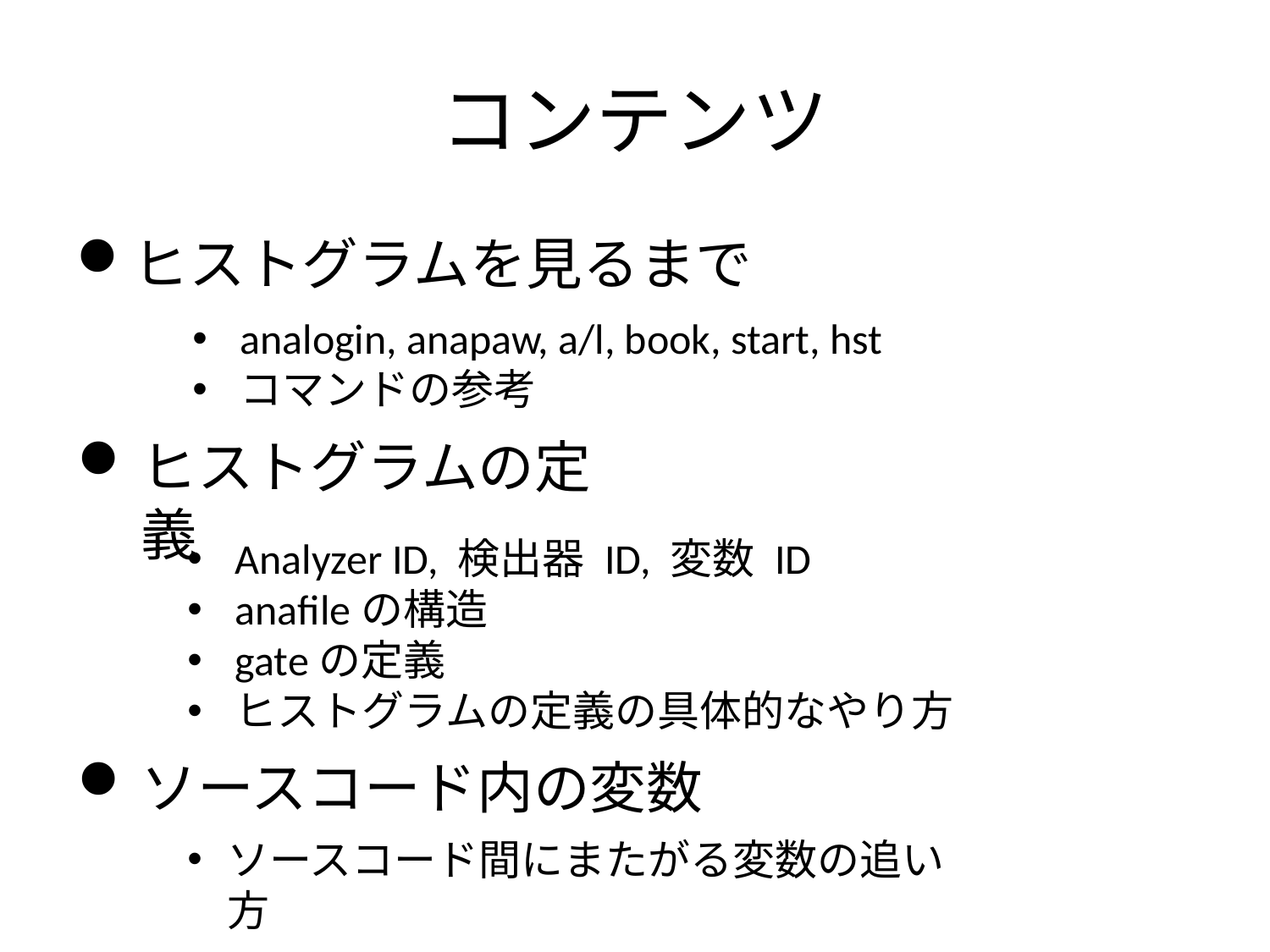

# コンテンツ
ヒストグラムを見るまで
analogin, anapaw, a/l, book, start, hst
コマンドの参考
ヒストグラムの定義
Analyzer ID, 検出器 ID, 変数 ID
anafileの構造
gateの定義
ヒストグラムの定義の具体的なやり方

ソースコード内の変数
ソースコード間にまたがる変数の追い方